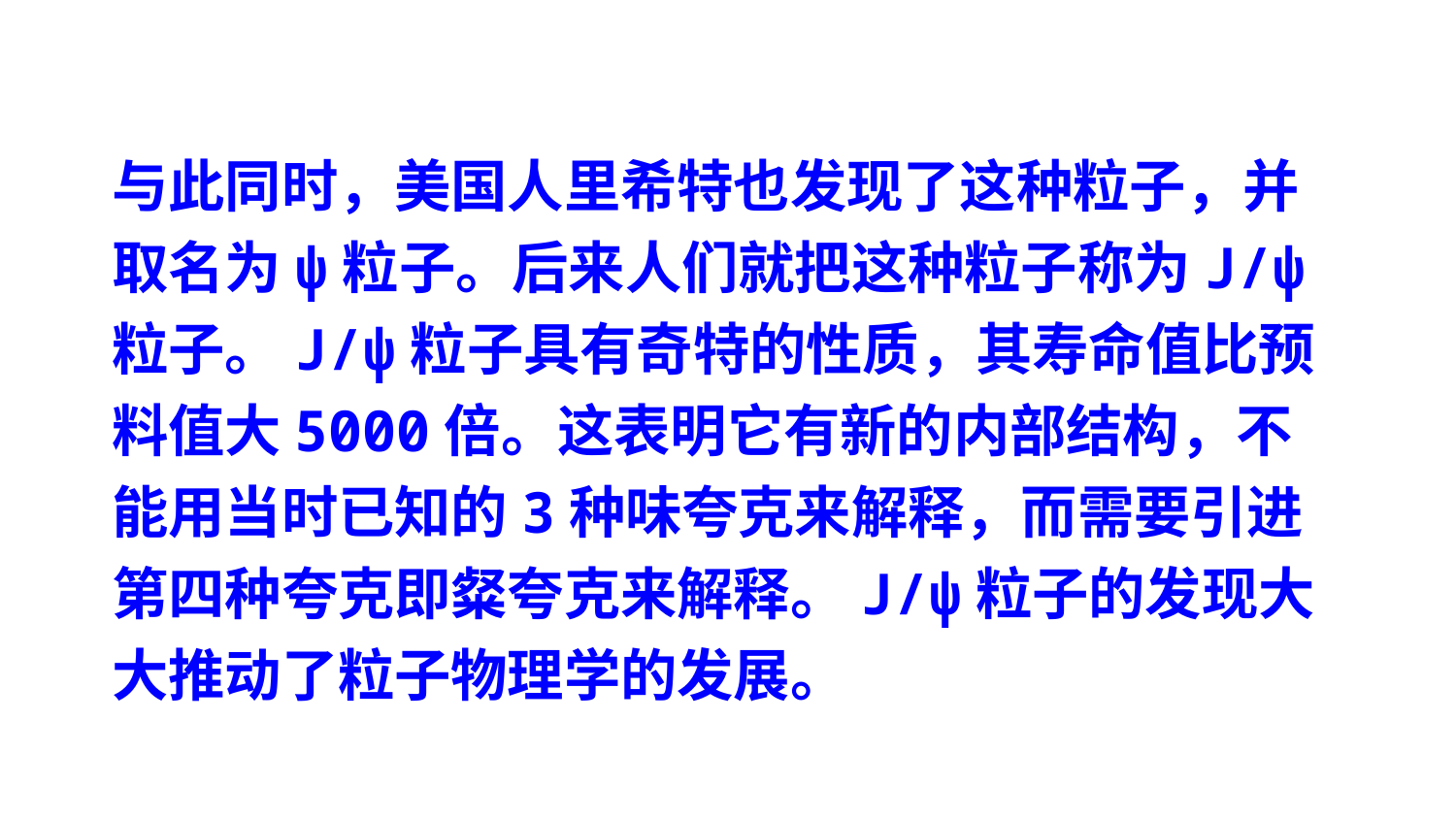

与此同时，美国人里希特也发现了这种粒子，并取名为ψ粒子。后来人们就把这种粒子称为J/ψ粒子。J/ψ粒子具有奇特的性质，其寿命值比预料值大5000倍。这表明它有新的内部结构，不能用当时已知的3种味夸克来解释，而需要引进第四种夸克即粲夸克来解释。J/ψ粒子的发现大大推动了粒子物理学的发展。